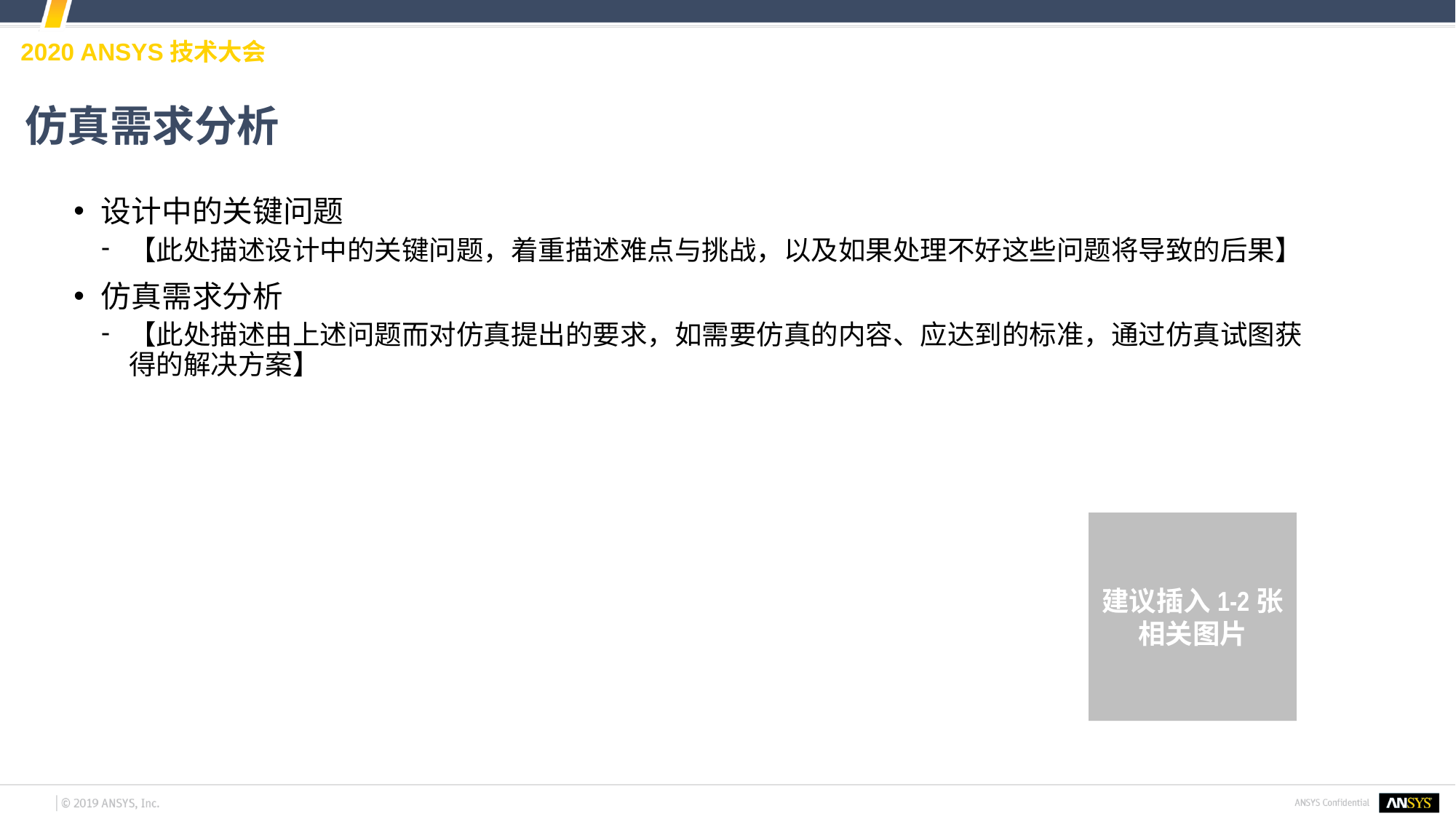

# 仿真需求分析
设计中的关键问题
【此处描述设计中的关键问题，着重描述难点与挑战，以及如果处理不好这些问题将导致的后果】
仿真需求分析
【此处描述由上述问题而对仿真提出的要求，如需要仿真的内容、应达到的标准，通过仿真试图获得的解决方案】
建议插入1-2张
相关图片